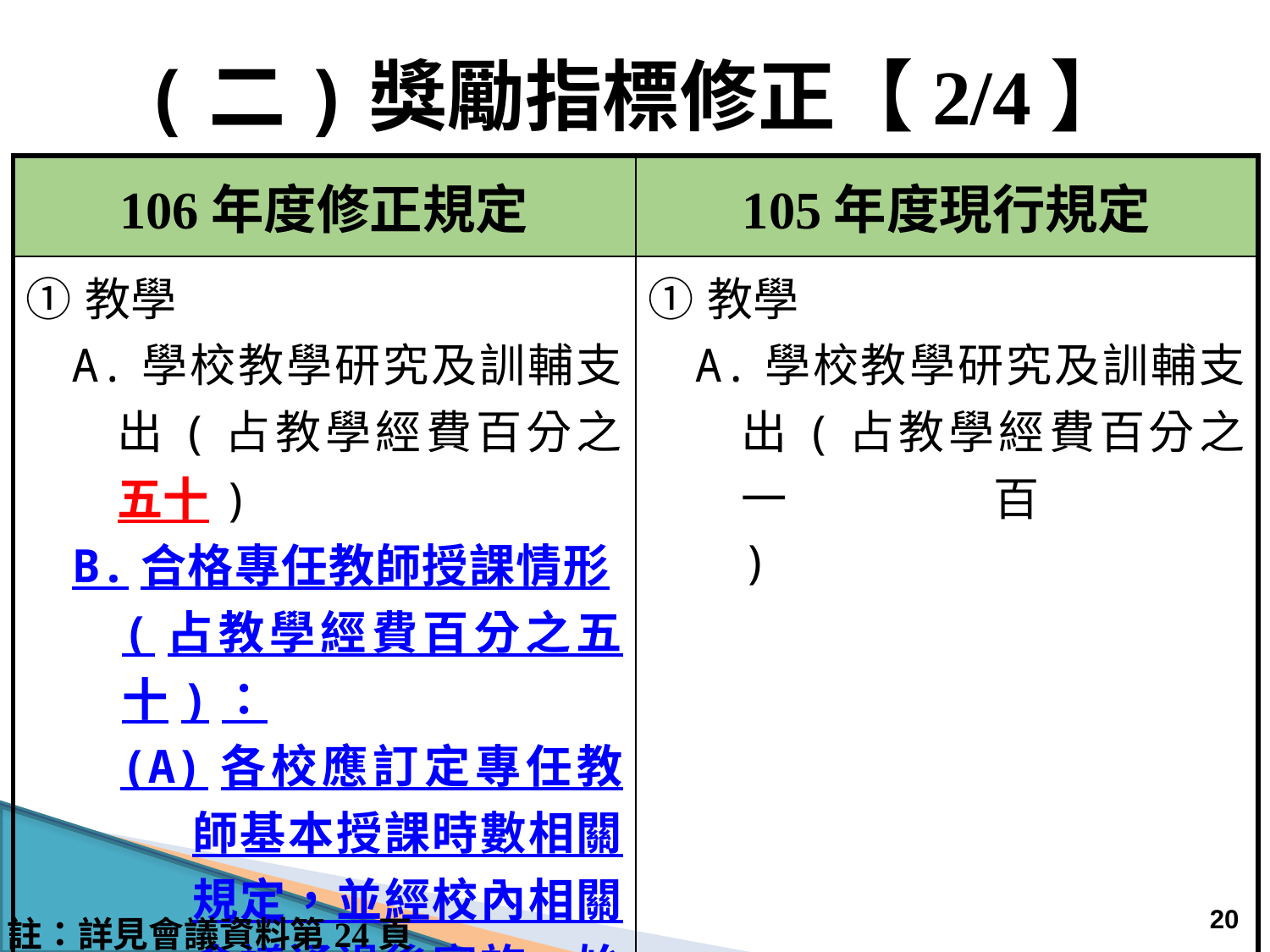

(二)獎勵指標修正【2/4】
| 106年度修正規定 | 105年度現行規定 |
| --- | --- |
| ①教學 A.學校教學研究及訓輔支出(占教學經費百分之五十) B.合格專任教師授課情形(占教學經費百分之五十)： (A)各校應訂定專任教師基本授課時數相關規定，並經校內相關會議通過後實施，始得核配。 | ①教學 A.學校教學研究及訓輔支出(占教學經費百分之一百 ) |
20
註：詳見會議資料第24頁